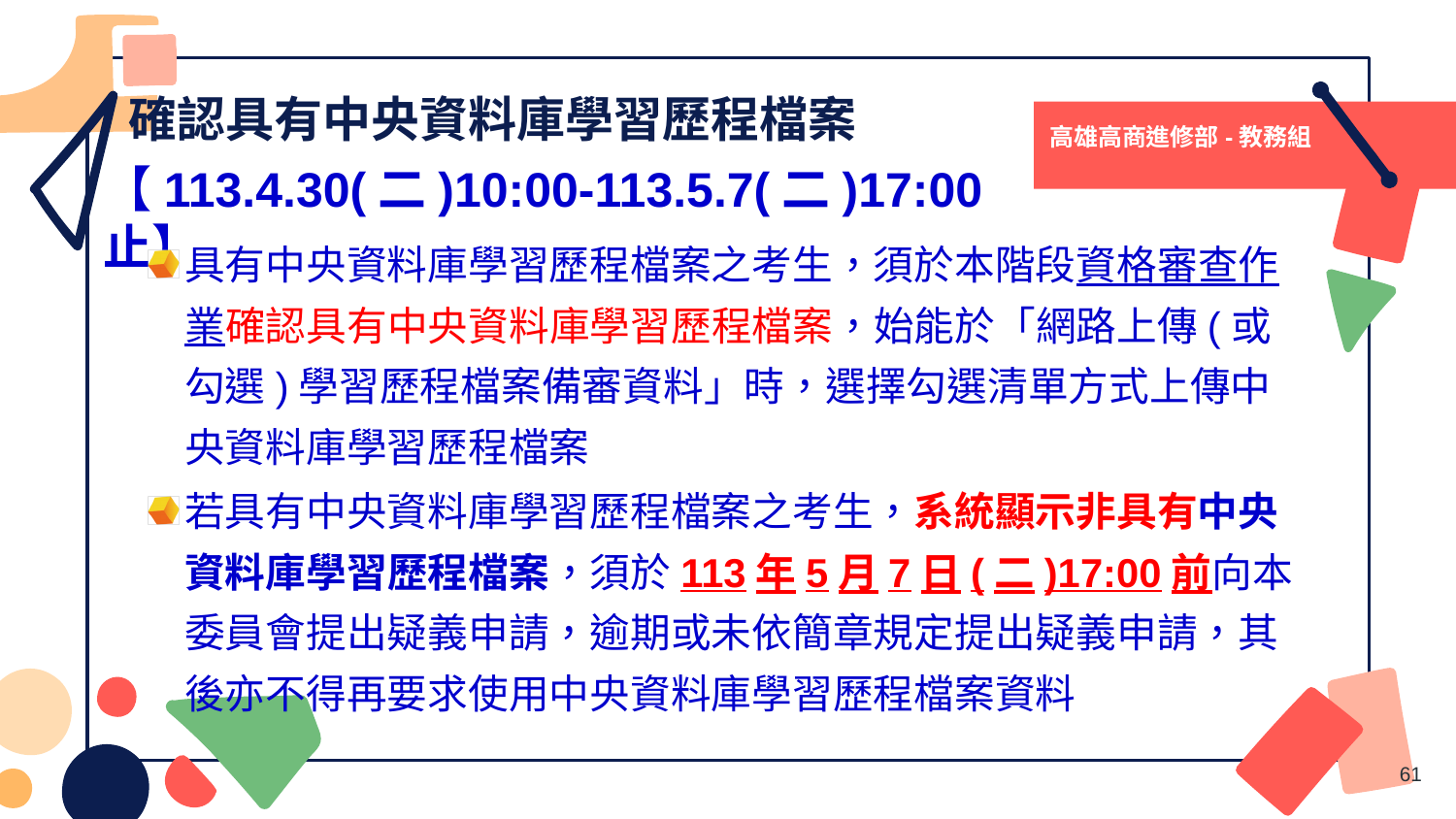

# 確認具有中央資料庫學習歷程檔案

高雄高商進修部-教務組

【113.4.30(二)10:00-113.5.7(二)17:00止】

具有中央資料庫學習歷程檔案之考生，須於本階段資格審查作業確認具有中央資料庫學習歷程檔案，始能於「網路上傳(或勾選)學習歷程檔案備審資料」時，選擇勾選清單方式上傳中央資料庫學習歷程檔案
若具有中央資料庫學習歷程檔案之考生，系統顯示非具有中央資料庫學習歷程檔案，須於113年5月7日(二)17:00前向本委員會提出疑義申請，逾期或未依簡章規定提出疑義申請，其後亦不得再要求使用中央資料庫學習歷程檔案資料
61